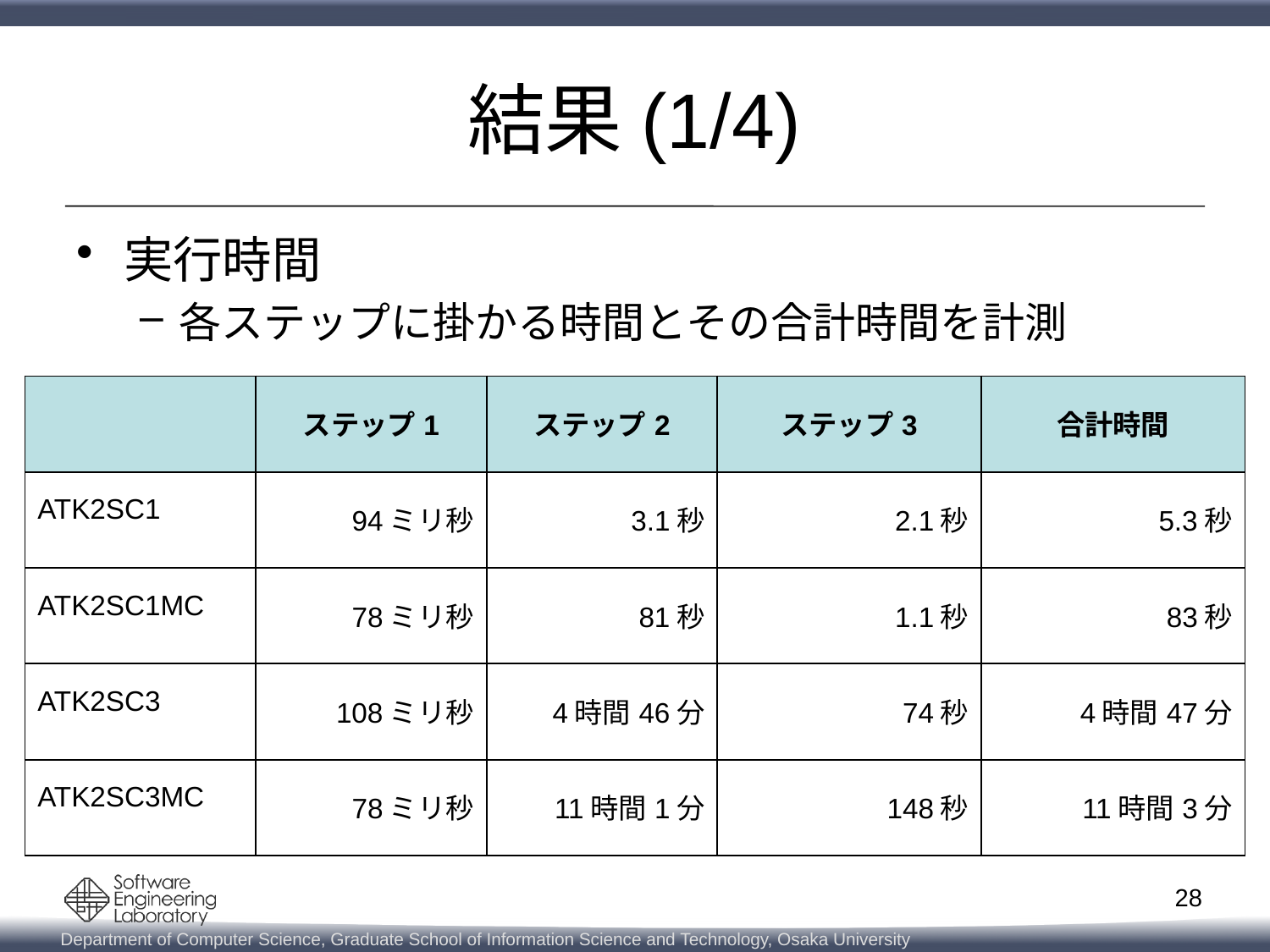

# 結果(1/4)
実行時間
各ステップに掛かる時間とその合計時間を計測
|  | ステップ1 | ステップ2 | ステップ3 | 合計時間 |
| --- | --- | --- | --- | --- |
| ATK2SC1 | 94ミリ秒 | 3.1秒 | 2.1秒 | 5.3秒 |
| ATK2SC1MC | 78ミリ秒 | 81秒 | 1.1秒 | 83秒 |
| ATK2SC3 | 108ミリ秒 | 4時間46分 | 74秒 | 4時間47分 |
| ATK2SC3MC | 78ミリ秒 | 11時間1分 | 148秒 | 11時間3分 |
28